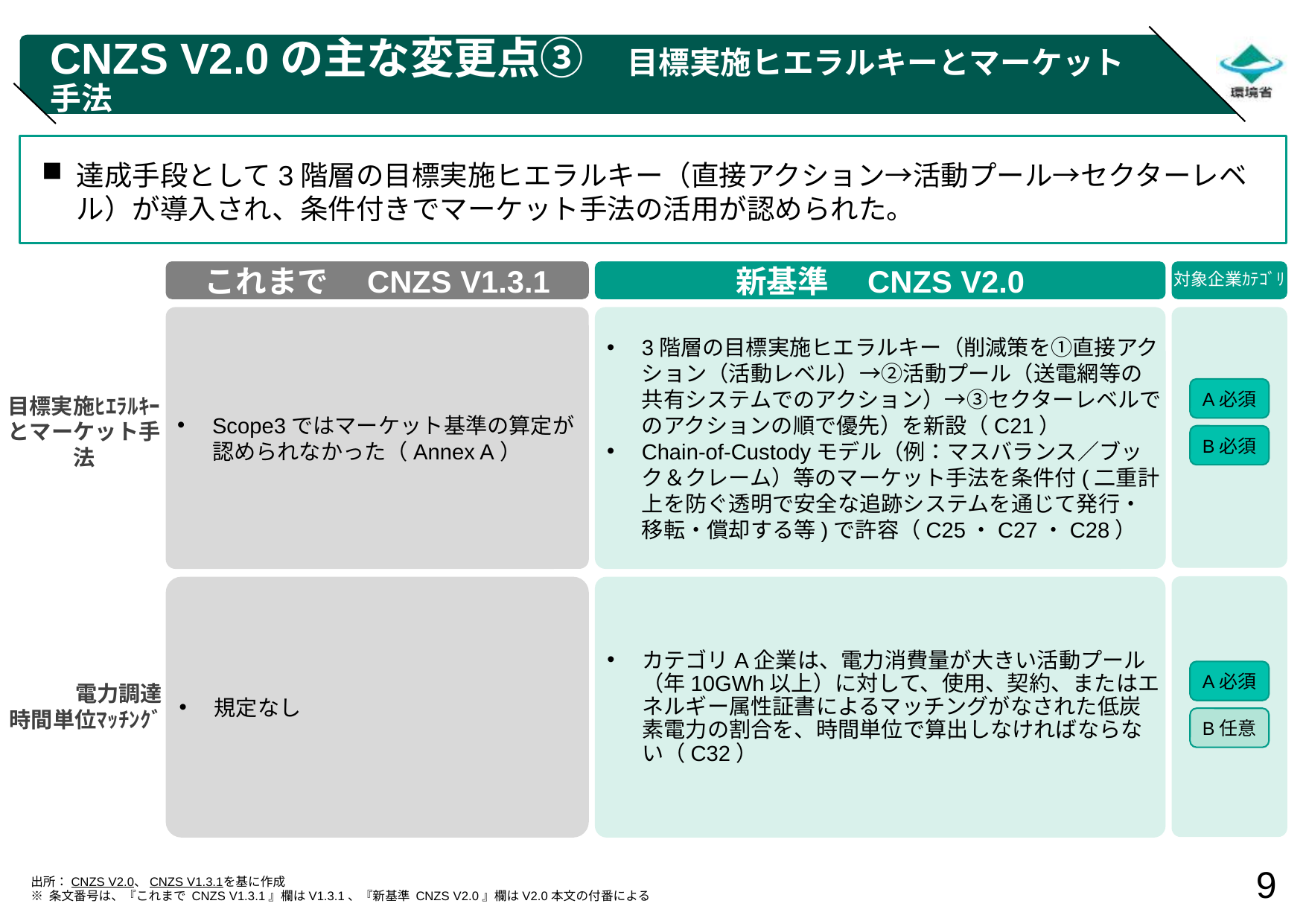

# CNZS V2.0の主な変更点③　目標実施ヒエラルキーとマーケット手法
達成手段として3階層の目標実施ヒエラルキー（直接アクション→活動プール→セクターレベル）が導入され、条件付きでマーケット手法の活用が認められた。
これまで　CNZS V1.3.1
新基準　CNZS V2.0
対象企業ｶﾃｺﾞﾘ

Scope3ではマーケット基準の算定が認められなかった（Annex A）
3階層の目標実施ヒエラルキー（削減策を①直接アクション（活動レベル）→②活動プール（送電網等の共有システムでのアクション）→③セクターレベルでのアクションの順で優先）を新設（C21）
Chain-of-Custodyモデル（例：マスバランス／ブック＆クレーム）等のマーケット手法を条件付(二重計上を防ぐ透明で安全な追跡システムを通じて発行・移転・償却する等)で許容（C25・C27・C28）
A必須
目標実施ﾋｴﾗﾙｷｰとマーケット手法
B必須

規定なし
カテゴリA企業は、電力消費量が大きい活動プール（年10GWh以上）に対して、使用、契約、またはエネルギー属性証書によるマッチングがなされた低炭素電力の割合を、時間単位で算出しなければならない（C32）
A必須
電力調達
時間単位ﾏｯﾁﾝｸﾞ
B任意
出所：CNZS V2.0、CNZS V1.3.1を基に作成
※ 条文番号は、『これまで CNZS V1.3.1』欄はV1.3.1、『新基準 CNZS V2.0』欄はV2.0本文の付番による